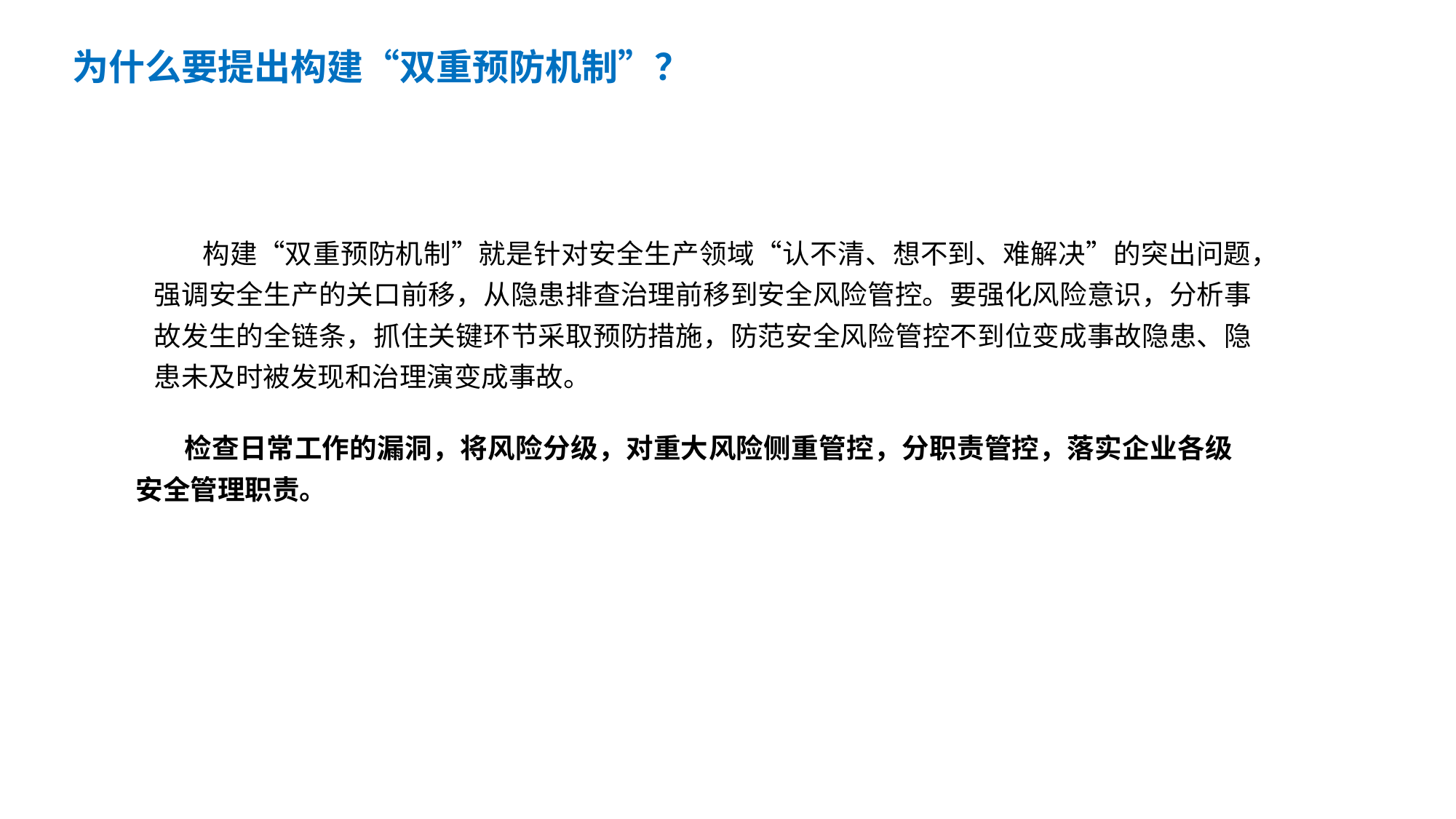

为什么要提出构建“双重预防机制”？
构建“双重预防机制”就是针对安全生产领域“认不清、想不到、难解决”的突出问题，强调安全生产的关口前移，从隐患排查治理前移到安全风险管控。要强化风险意识，分析事故发生的全链条，抓住关键环节采取预防措施，防范安全风险管控不到位变成事故隐患、隐患未及时被发现和治理演变成事故。
检查日常工作的漏洞，将风险分级，对重大风险侧重管控，分职责管控，落实企业各级安全管理职责。